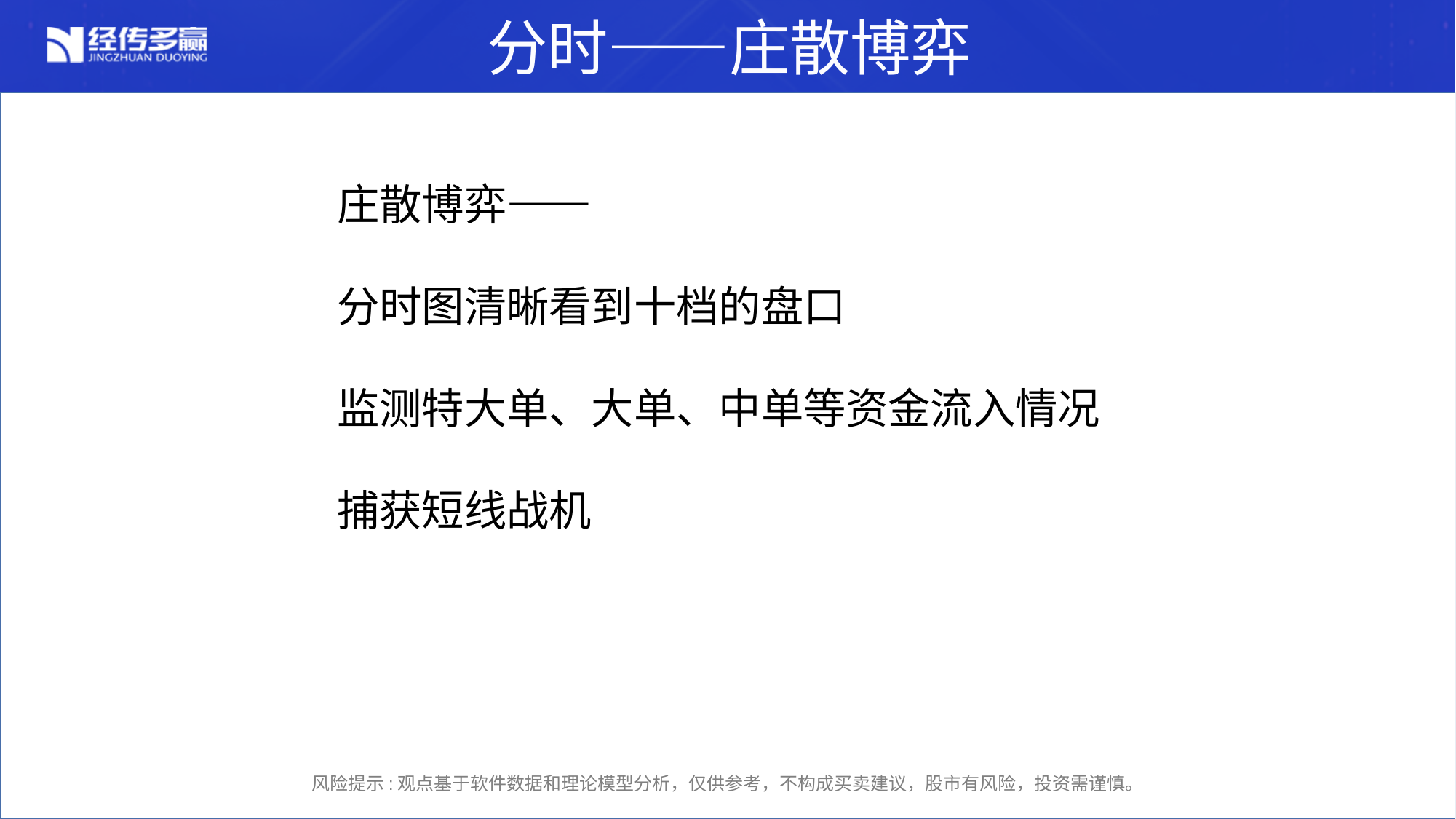

分时——庄散博弈
庄散博弈——

分时图清晰看到十档的盘口

监测特大单、大单、中单等资金流入情况

捕获短线战机